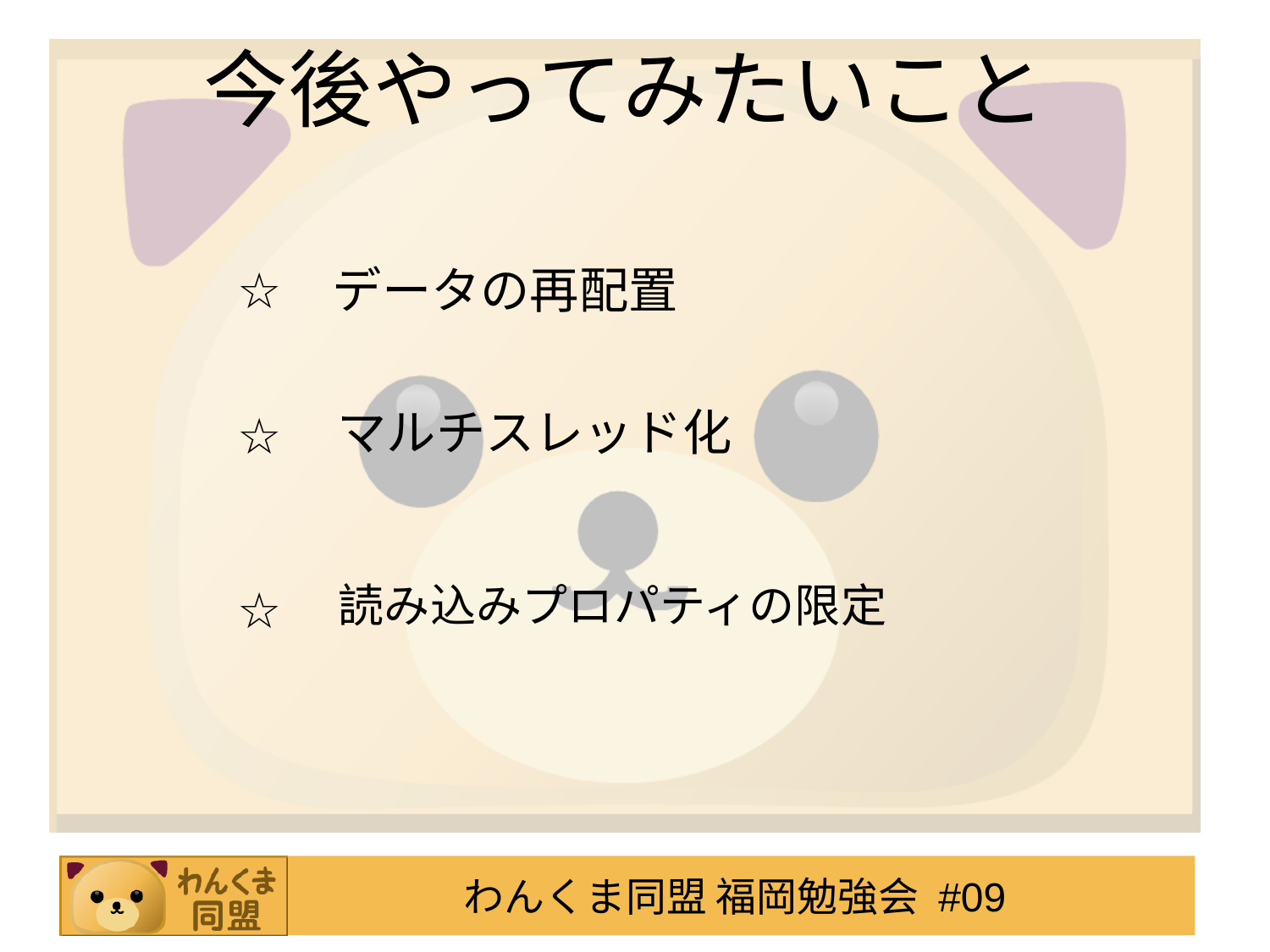

# 今後やってみたいこと
☆
データの再配置
マルチスレッド化
☆
読み込みプロパティの限定
☆